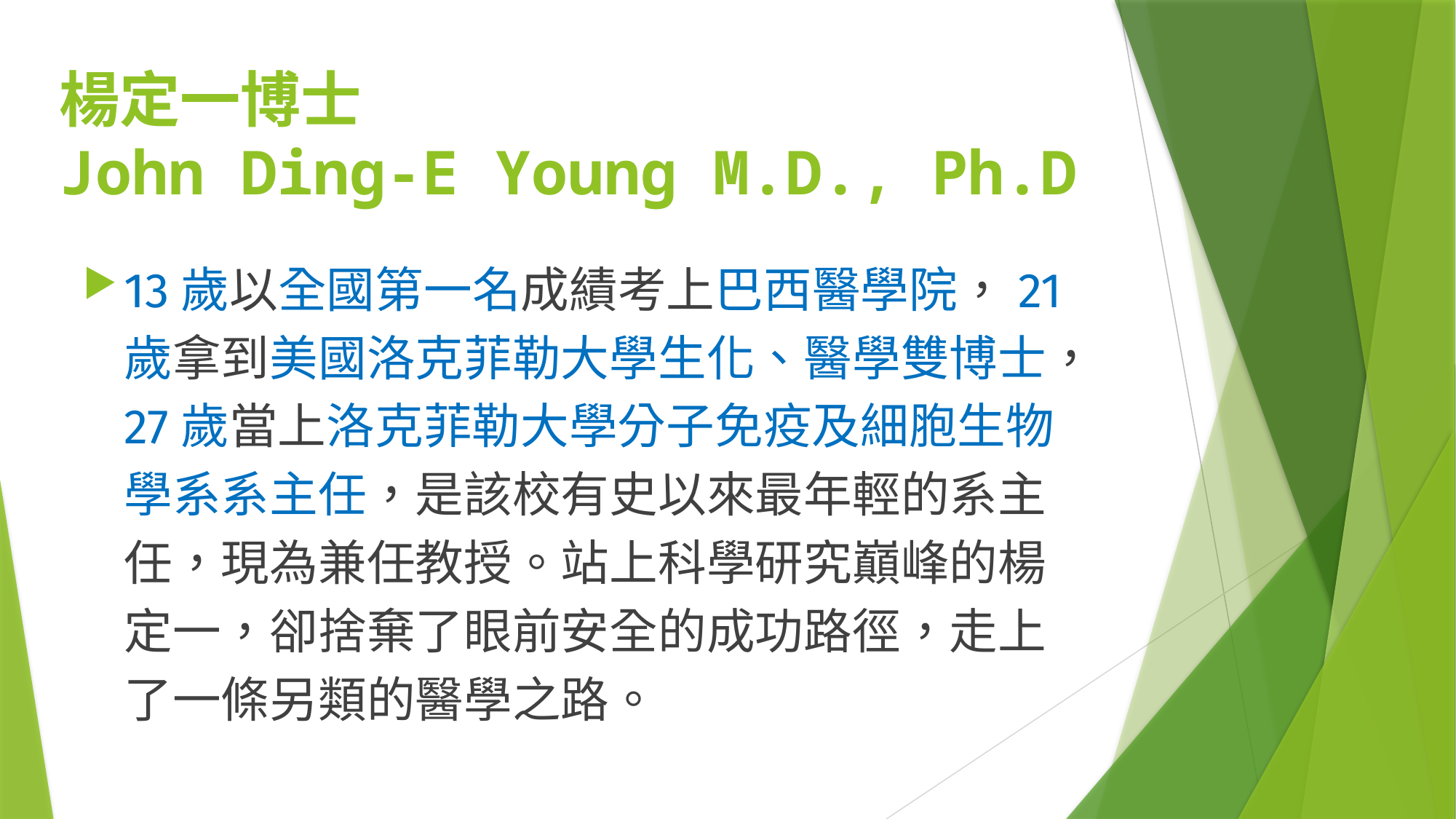

# 楊定一博士 John Ding-E Young M.D., Ph.D
13歲以全國第一名成績考上巴西醫學院，21歲拿到美國洛克菲勒大學生化、醫學雙博士，27歲當上洛克菲勒大學分子免疫及細胞生物學系系主任，是該校有史以來最年輕的系主任，現為兼任教授。站上科學研究巔峰的楊定一，卻捨棄了眼前安全的成功路徑，走上了一條另類的醫學之路。